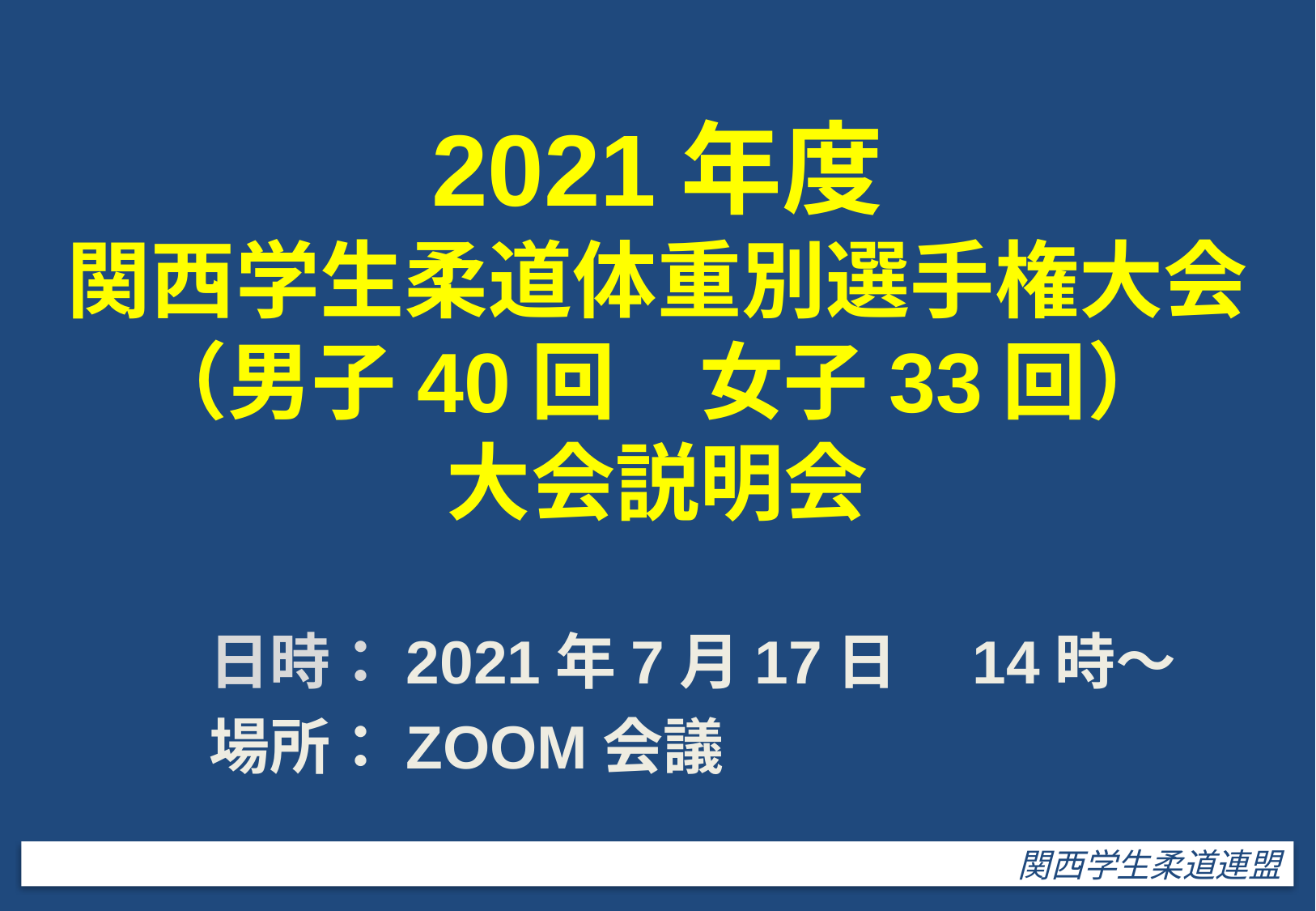

# 2021年度 関西学生柔道体重別選手権大会 （男子40回　女子33回） 大会説明会
日時：2021年7月17日　14時～
場所：ZOOM会議
関西学生柔道連盟